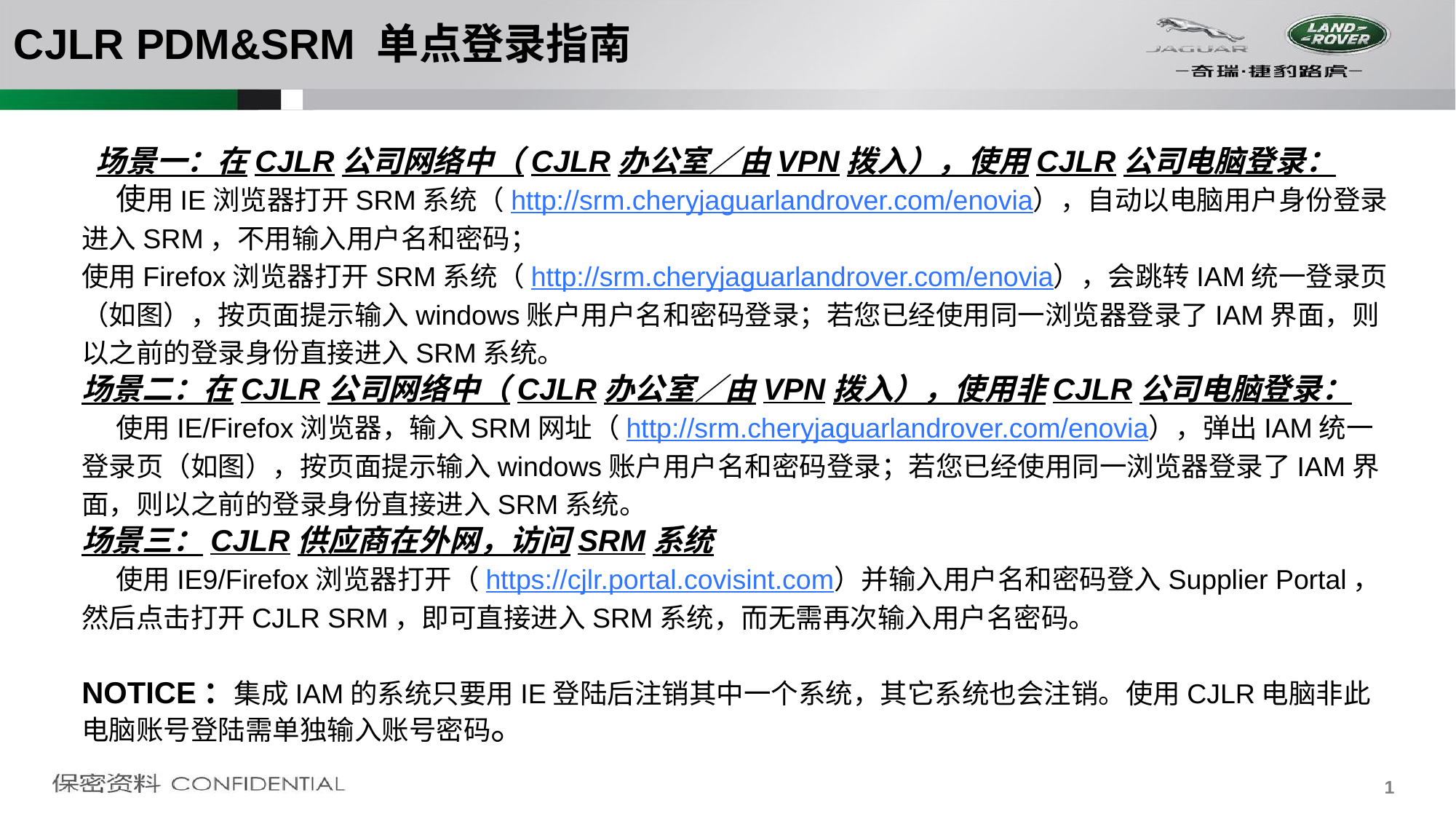

# CJLR PDM&SRM 单点登录指南
 场景一：在CJLR公司网络中（CJLR办公室／由VPN拨入），使用CJLR公司电脑登录：
    使用IE浏览器打开SRM系统（http://srm.cheryjaguarlandrover.com/enovia），自动以电脑用户身份登录进入SRM，不用输入用户名和密码；
使用Firefox浏览器打开SRM系统（http://srm.cheryjaguarlandrover.com/enovia），会跳转IAM统一登录页（如图），按页面提示输入windows账户用户名和密码登录；若您已经使用同一浏览器登录了IAM界面，则以之前的登录身份直接进入SRM系统。
场景二：在CJLR公司网络中（CJLR办公室／由VPN拨入），使用非CJLR公司电脑登录：
    使用IE/Firefox浏览器，输入SRM网址（http://srm.cheryjaguarlandrover.com/enovia），弹出IAM统一登录页（如图），按页面提示输入windows账户用户名和密码登录；若您已经使用同一浏览器登录了IAM界面，则以之前的登录身份直接进入SRM系统。
场景三：CJLR供应商在外网，访问SRM系统
    使用IE9/Firefox浏览器打开（https://cjlr.portal.covisint.com）并输入用户名和密码登入Supplier Portal，然后点击打开CJLR SRM，即可直接进入SRM系统，而无需再次输入用户名密码。

NOTICE：集成IAM的系统只要用IE登陆后注销其中一个系统，其它系统也会注销。使用CJLR电脑非此电脑账号登陆需单独输入账号密码。